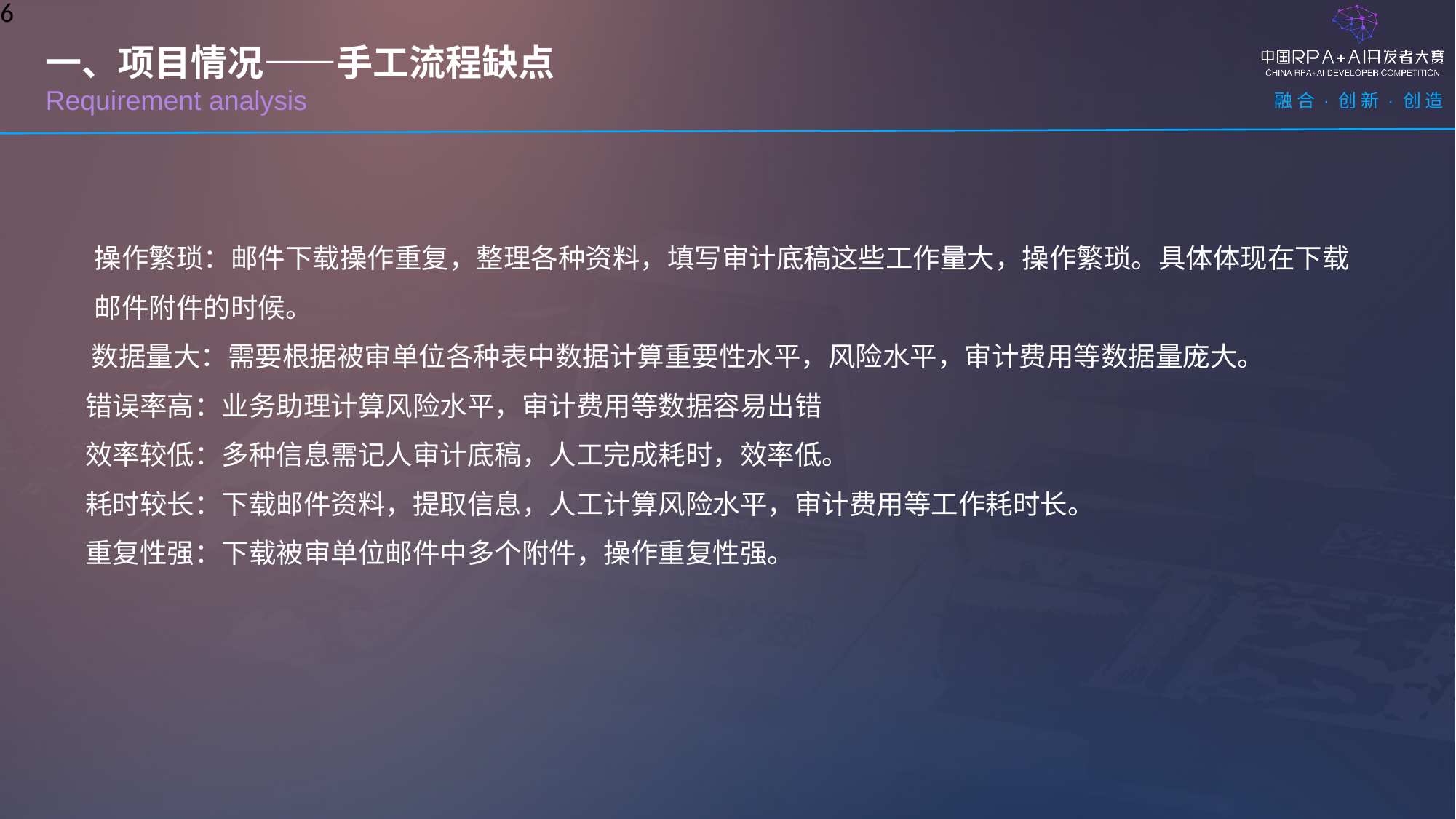

6
一、项目情况——手工流程缺点
Requirement analysis
操作繁琐：邮件下载操作重复，整理各种资料，填写审计底稿这些工作量大，操作繁琐。具体体现在下载邮件附件的时候。
    数据量大：需要根据被审单位各种表中数据计算重要性水平，风险水平，审计费用等数据量庞大。
   错误率高：业务助理计算风险水平，审计费用等数据容易出错
   效率较低：多种信息需记人审计底稿，人工完成耗时，效率低。
   耗时较长：下载邮件资料，提取信息，人工计算风险水平，审计费用等工作耗时长。
   重复性强：下载被审单位邮件中多个附件，操作重复性强。